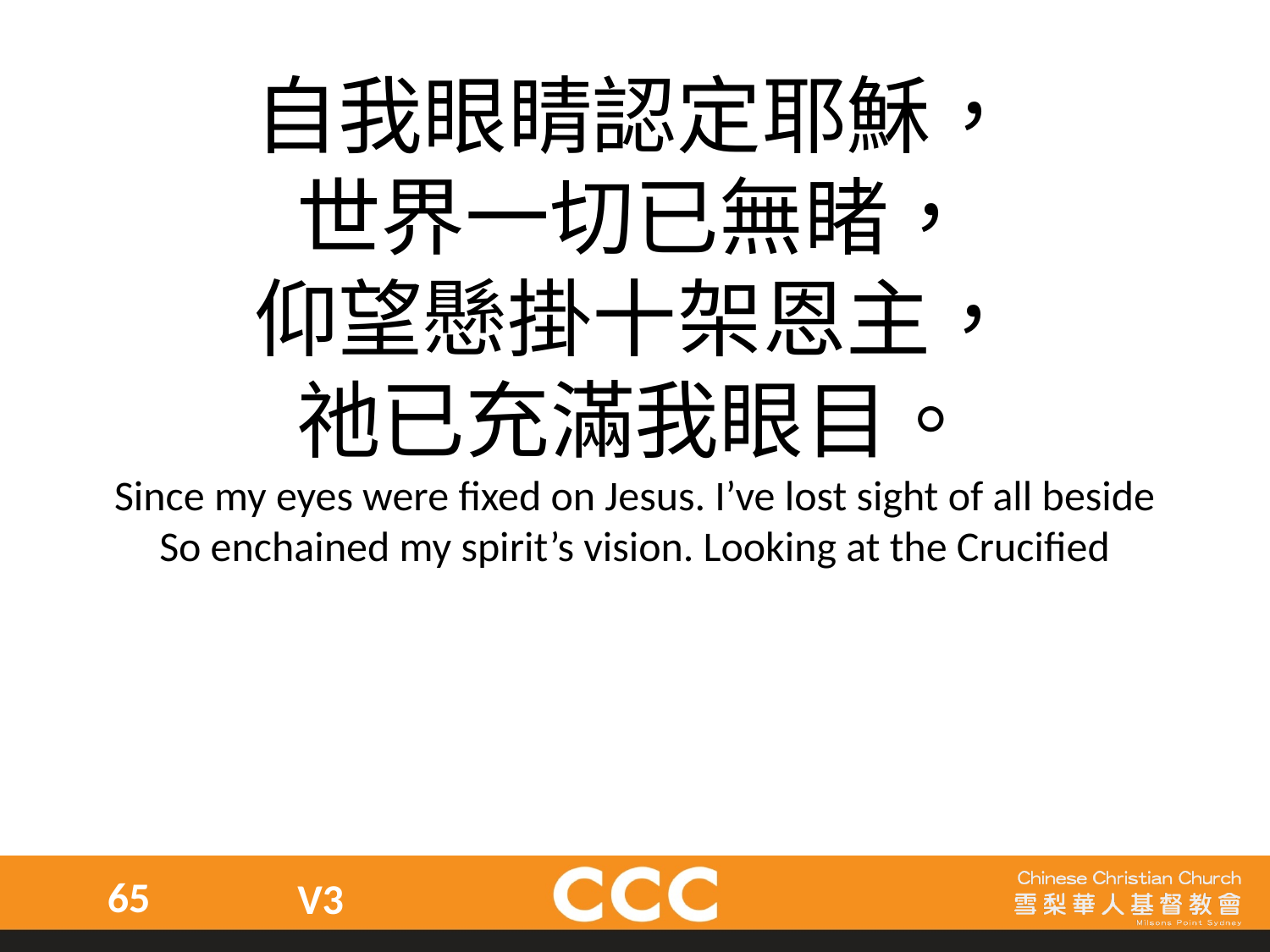

自我眼睛認定耶穌，
世界一切已無睹，
仰望懸掛十架恩主，
祂已充滿我眼目。
Since my eyes were fixed on Jesus. I’ve lost sight of all beside
So enchained my spirit’s vision. Looking at the Crucified
65
V3